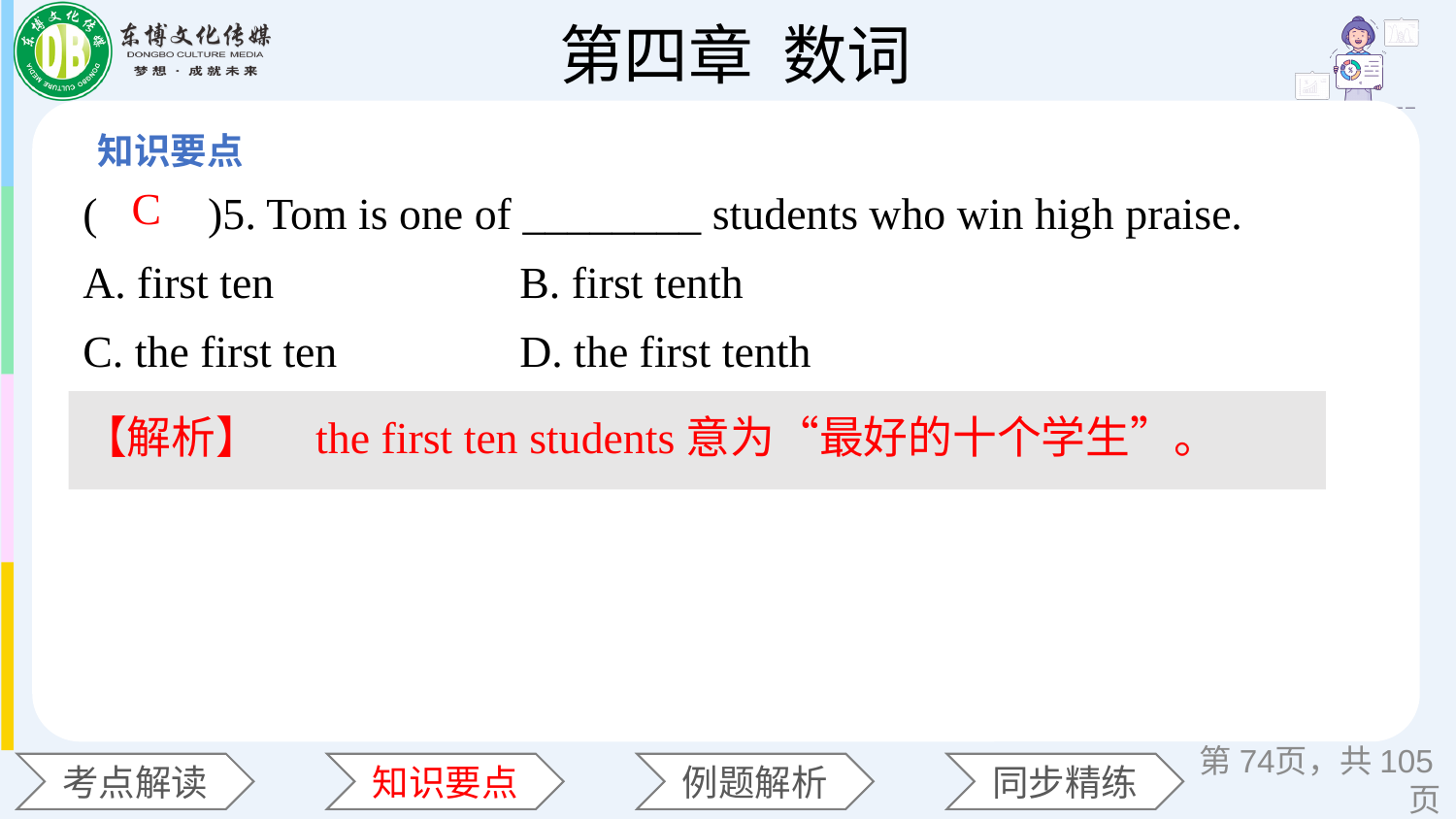

(　　)5. Tom is one of ________ students who win high praise.
A. first ten    		B. first tenth
C. the first ten    	D. the first tenth
C
【解析】　the first ten students意为“最好的十个学生”。
第74页，共105页